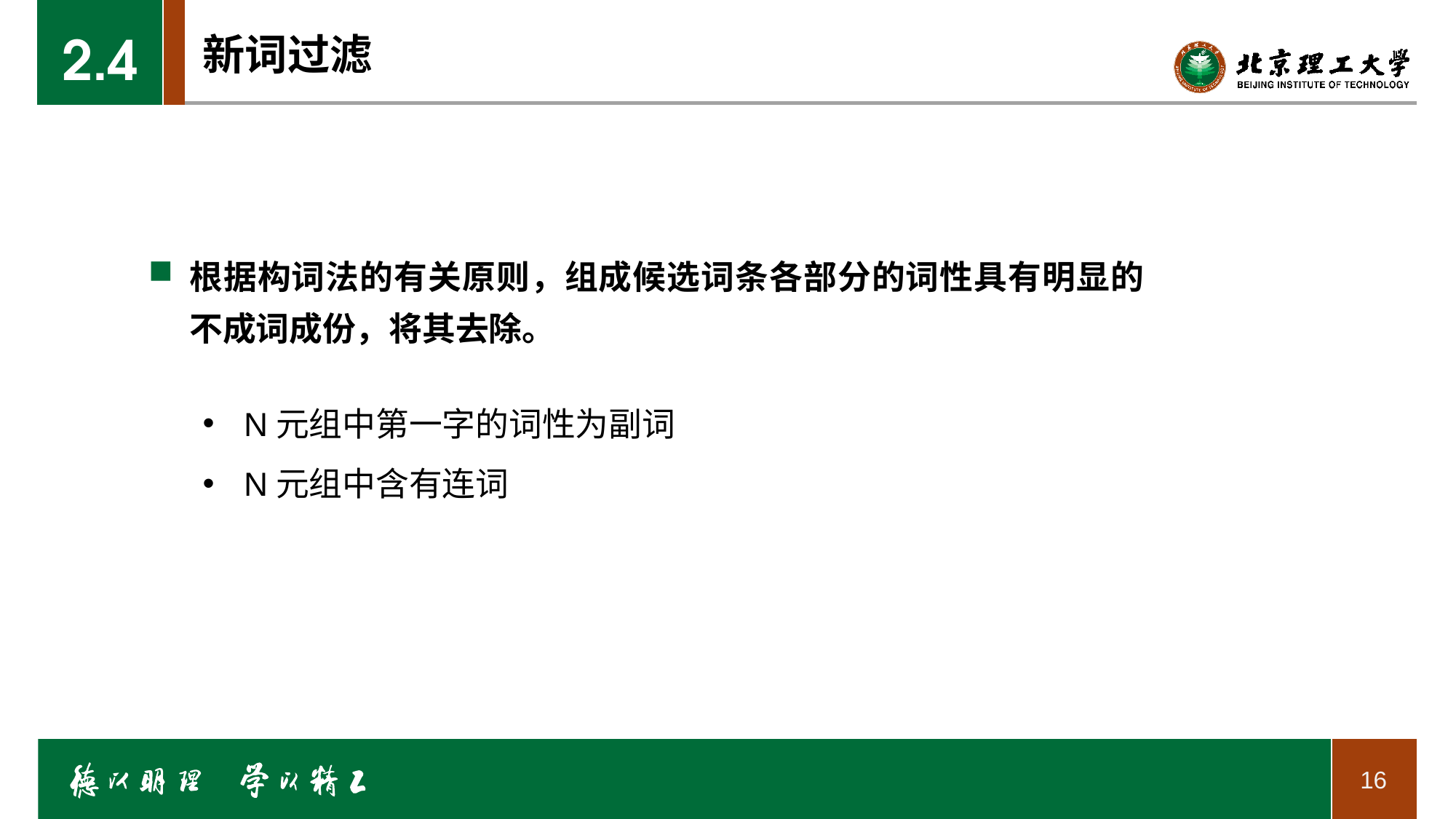

2.4
# 新词过滤
根据构词法的有关原则，组成候选词条各部分的词性具有明显的不成词成份，将其去除。
N元组中第一字的词性为副词
N元组中含有连词